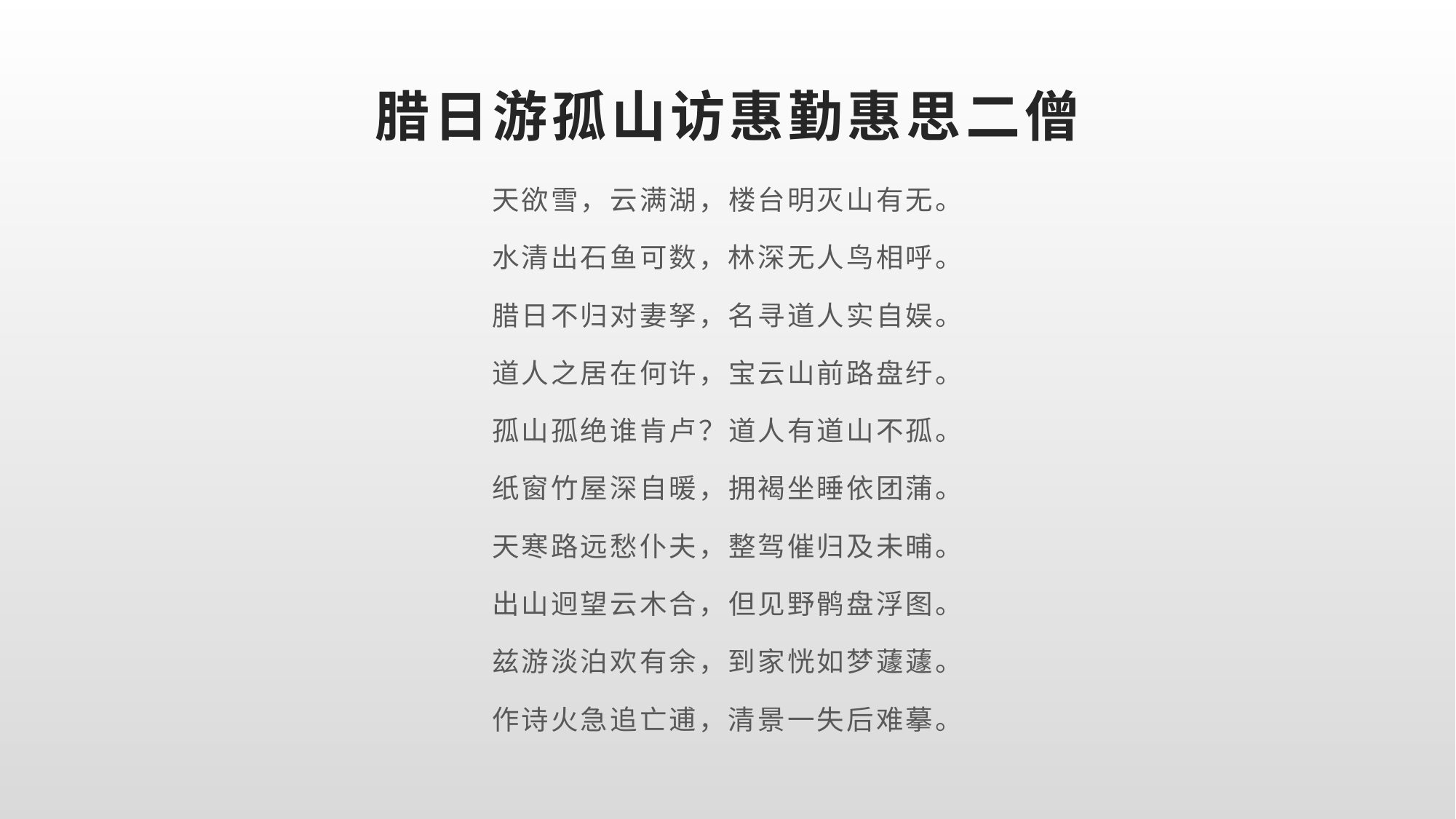

# 腊日游孤山访惠勤惠思二僧
天欲雪，云满湖，楼台明灭山有无。
水清出石鱼可数，林深无人鸟相呼。
腊日不归对妻孥，名寻道人实自娱。
道人之居在何许，宝云山前路盘纡。
孤山孤绝谁肯卢？道人有道山不孤。
纸窗竹屋深自暖，拥褐坐睡依团蒲。
天寒路远愁仆夫，整驾催归及未晡。
出山迥望云木合，但见野鹘盘浮图。
兹游淡泊欢有余，到家恍如梦蘧蘧。
作诗火急追亡逋，清景一失后难摹。